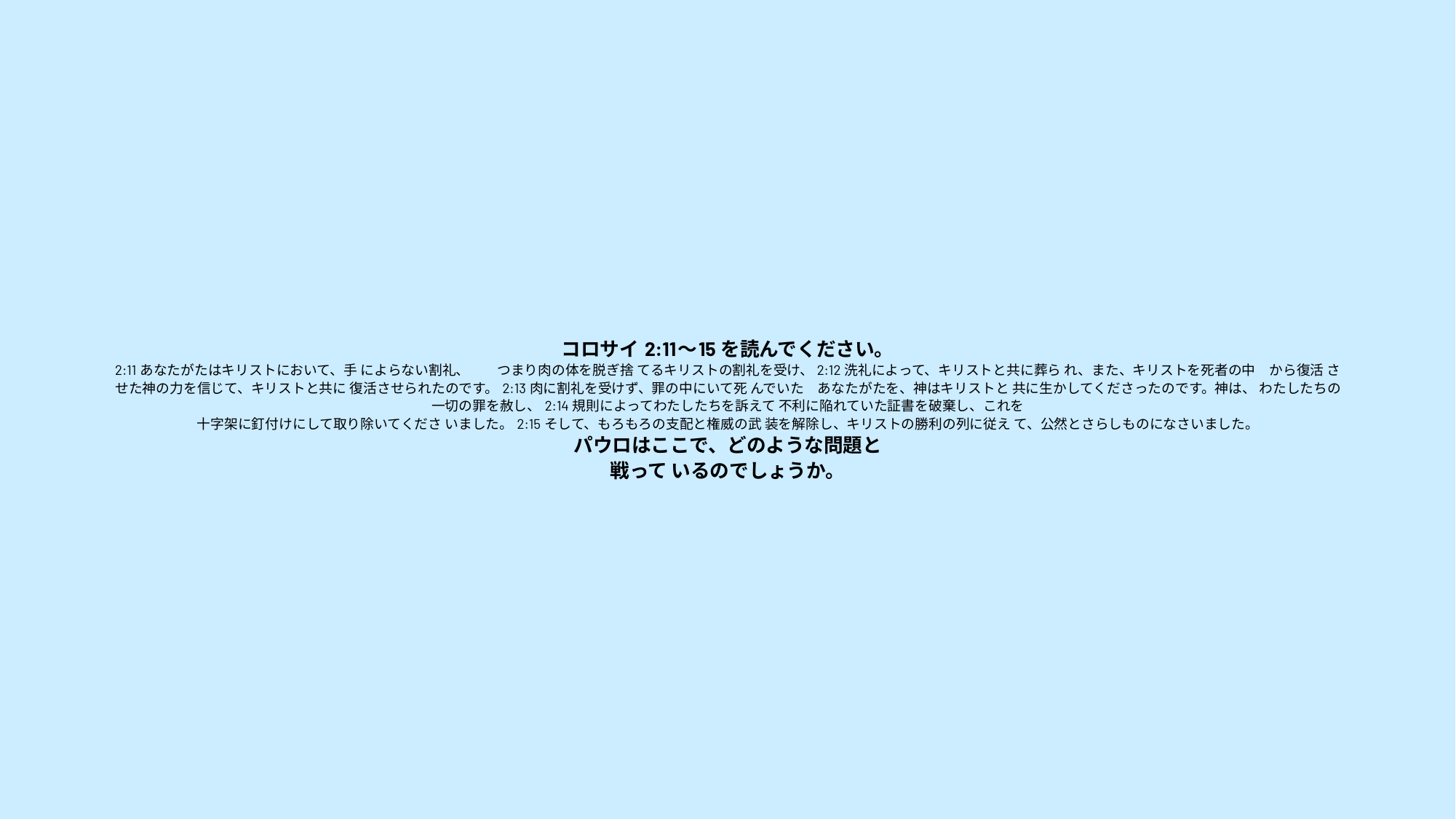

# コロサイ 2:11～15 を読んでください。 2:11 あなたがたはキリストにおいて、手 によらない割礼、　　つまり肉の体を脱ぎ捨 てるキリストの割礼を受け、 2:12 洗礼によって、キリストと共に葬ら れ、また、キリストを死者の中　から復活 させた神の力を信じて、キリストと共に 復活させられたのです。 2:13 肉に割礼を受けず、罪の中にいて死 んでいた　あなたがたを、神はキリストと 共に生かしてくださったのです。神は、 わたしたちの一切の罪を赦し、 2:14 規則によってわたしたちを訴えて 不利に陥れていた証書を破棄し、これを 十字架に釘付けにして取り除いてくださ いました。 2:15 そして、もろもろの支配と権威の武 装を解除し、キリストの勝利の列に従え て、公然とさらしものになさいました。 パウロはここで、どのような問題と 戦って いるのでしょうか。